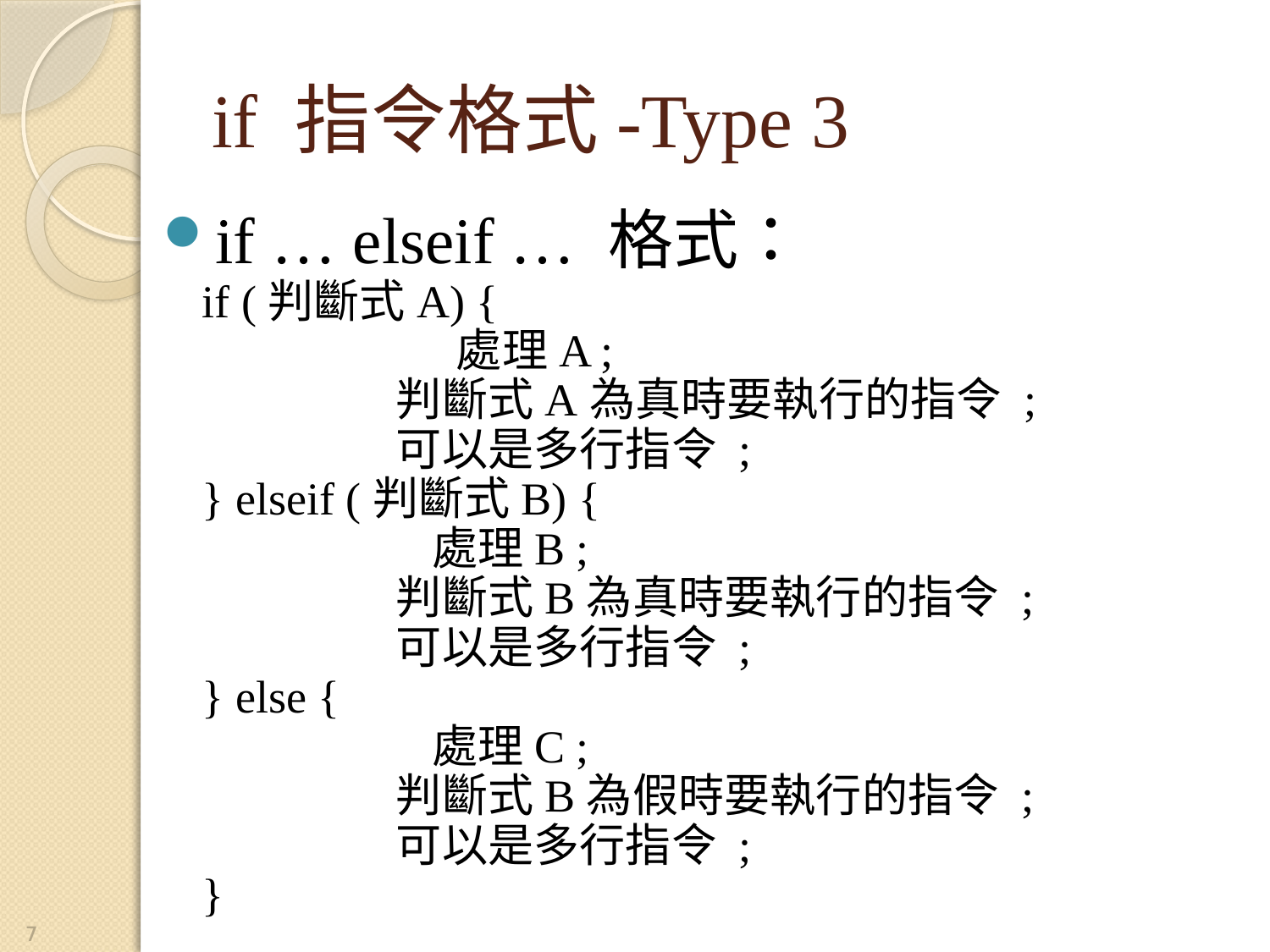

# if 指令格式-Type 3
if … elseif … 格式：
if (判斷式A) {
		處理A ;
                判斷式A為真時要執行的指令 ;
                可以是多行指令 ;
} elseif (判斷式B) {
	        處理B ;
                判斷式B為真時要執行的指令 ;
                可以是多行指令 ;
} else {
	        處理C ;
                判斷式B為假時要執行的指令 ;
                可以是多行指令 ;
}
7